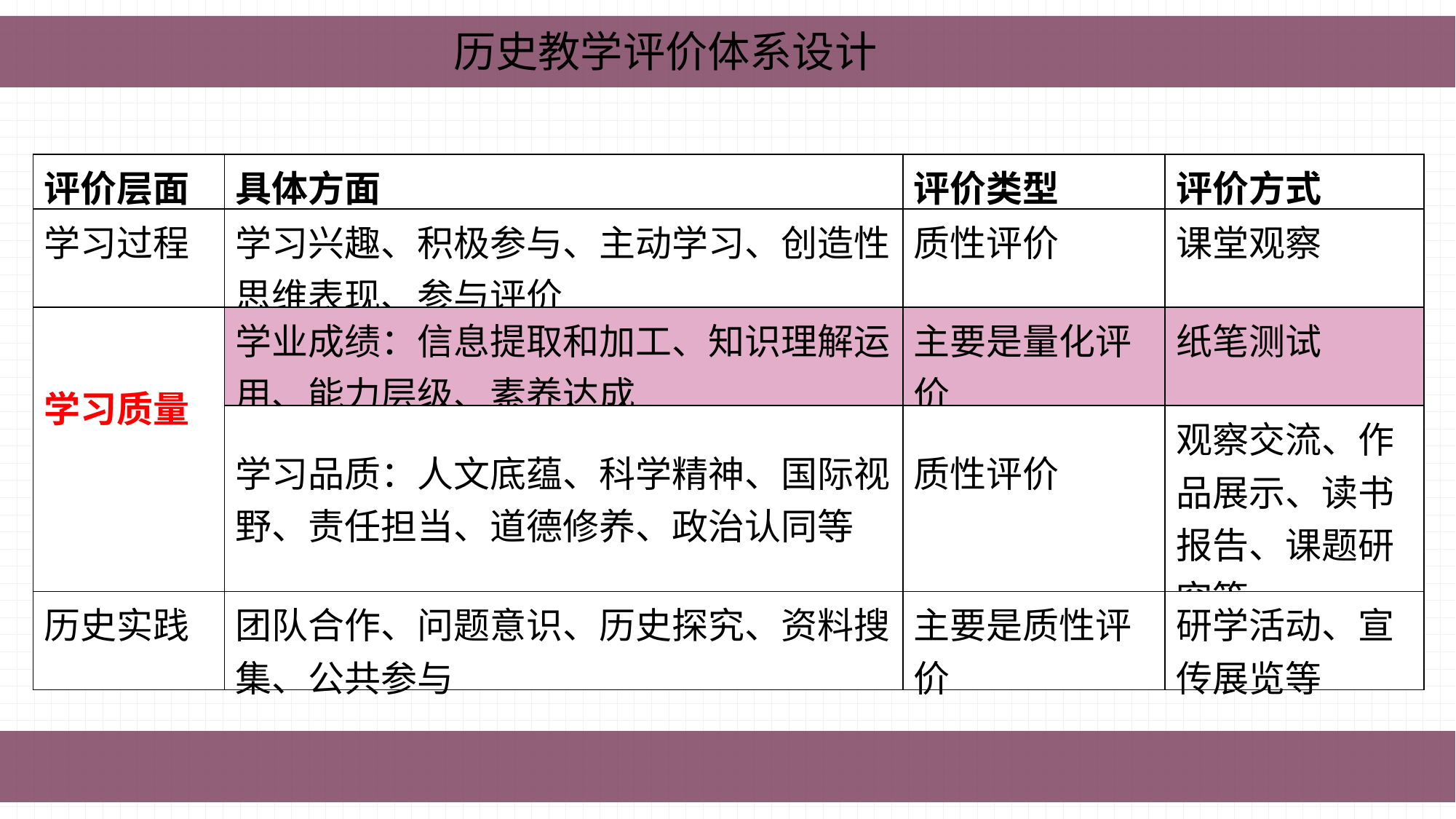

历史教学评价体系设计
| 评价层面 | 具体方面 | 评价类型 | 评价方式 |
| --- | --- | --- | --- |
| 学习过程 | 学习兴趣、积极参与、主动学习、创造性思维表现、参与评价 | 质性评价 | 课堂观察 |
| 学习质量 | 学业成绩：信息提取和加工、知识理解运用、能力层级、素养达成 | 主要是量化评价 | 纸笔测试 |
|  | 学习品质：人文底蕴、科学精神、国际视野、责任担当、道德修养、政治认同等 | 质性评价 | 观察交流、作品展示、读书报告、课题研究等 |
| 历史实践 | 团队合作、问题意识、历史探究、资料搜集、公共参与 | 主要是质性评价 | 研学活动、宣传展览等 |